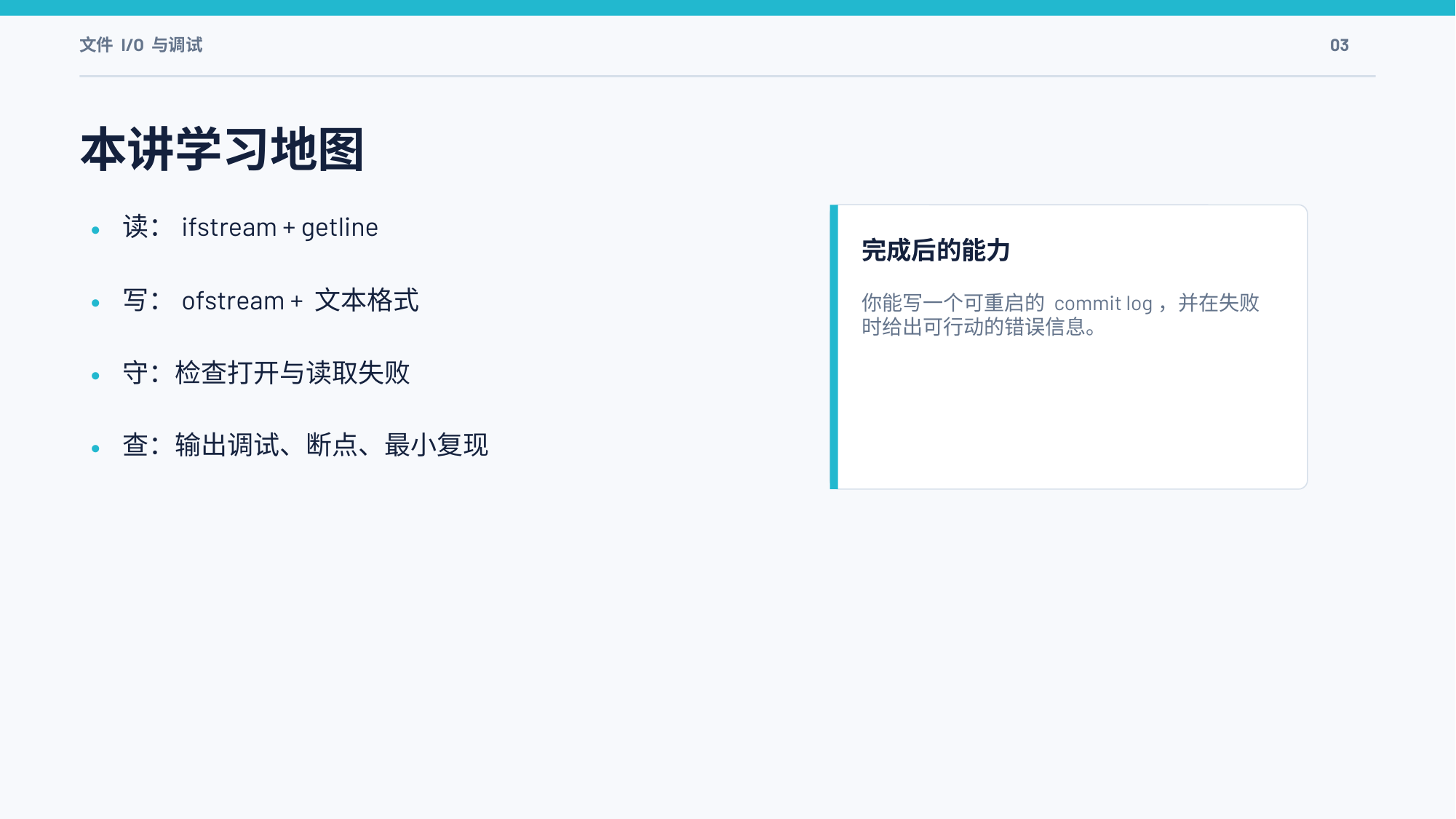

文件 I/O 与调试
03

本讲学习地图

•
读：ifstream + getline
完成后的能力
•
写：ofstream + 文本格式
你能写一个可重启的 commit log，并在失败时给出可行动的错误信息。
•
守：检查打开与读取失败
•
查：输出调试、断点、最小复现